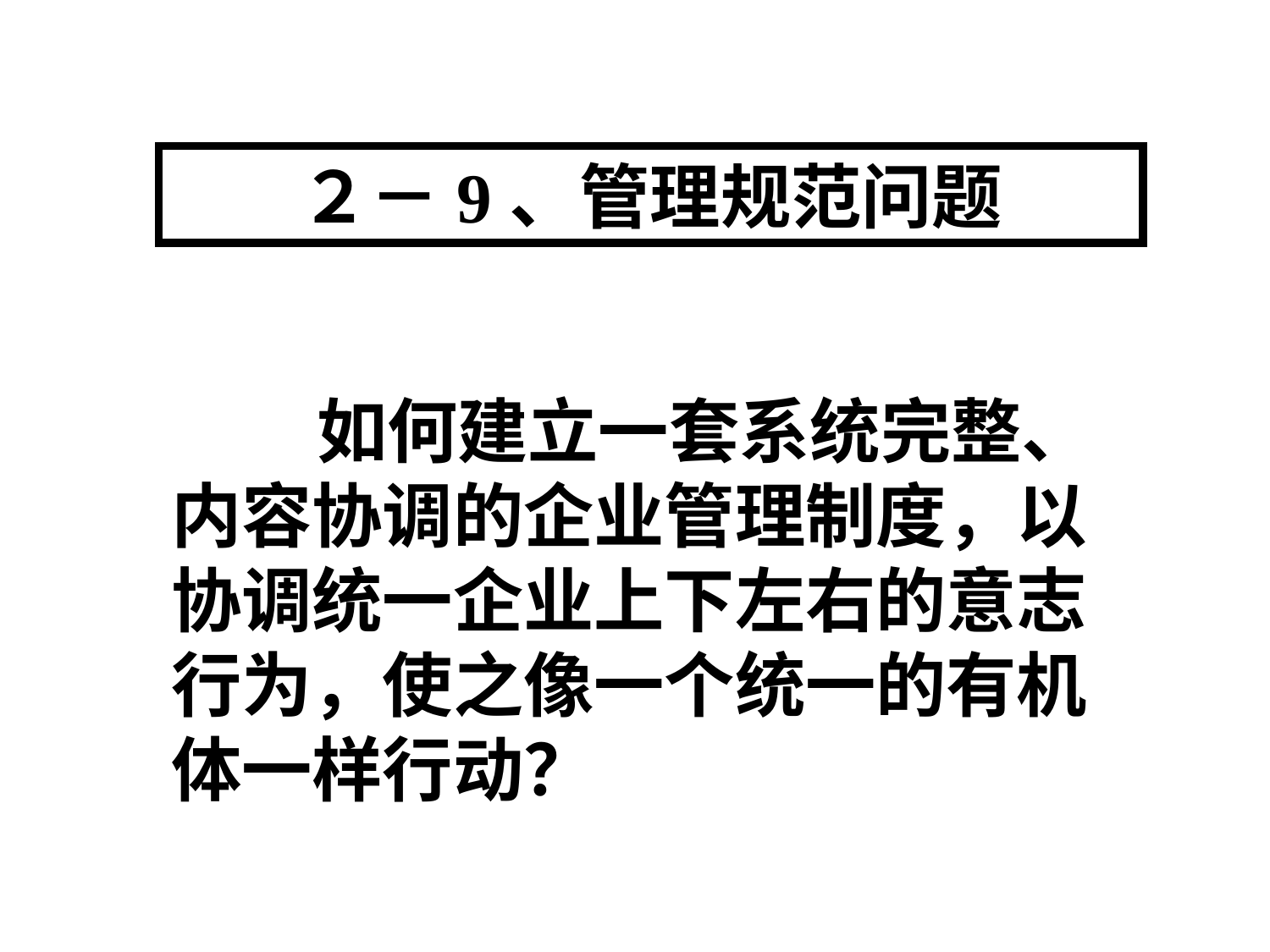

２－9、管理规范问题
        如何建立一套系统完整、内容协调的企业管理制度，以协调统一企业上下左右的意志行为，使之像一个统一的有机体一样行动？